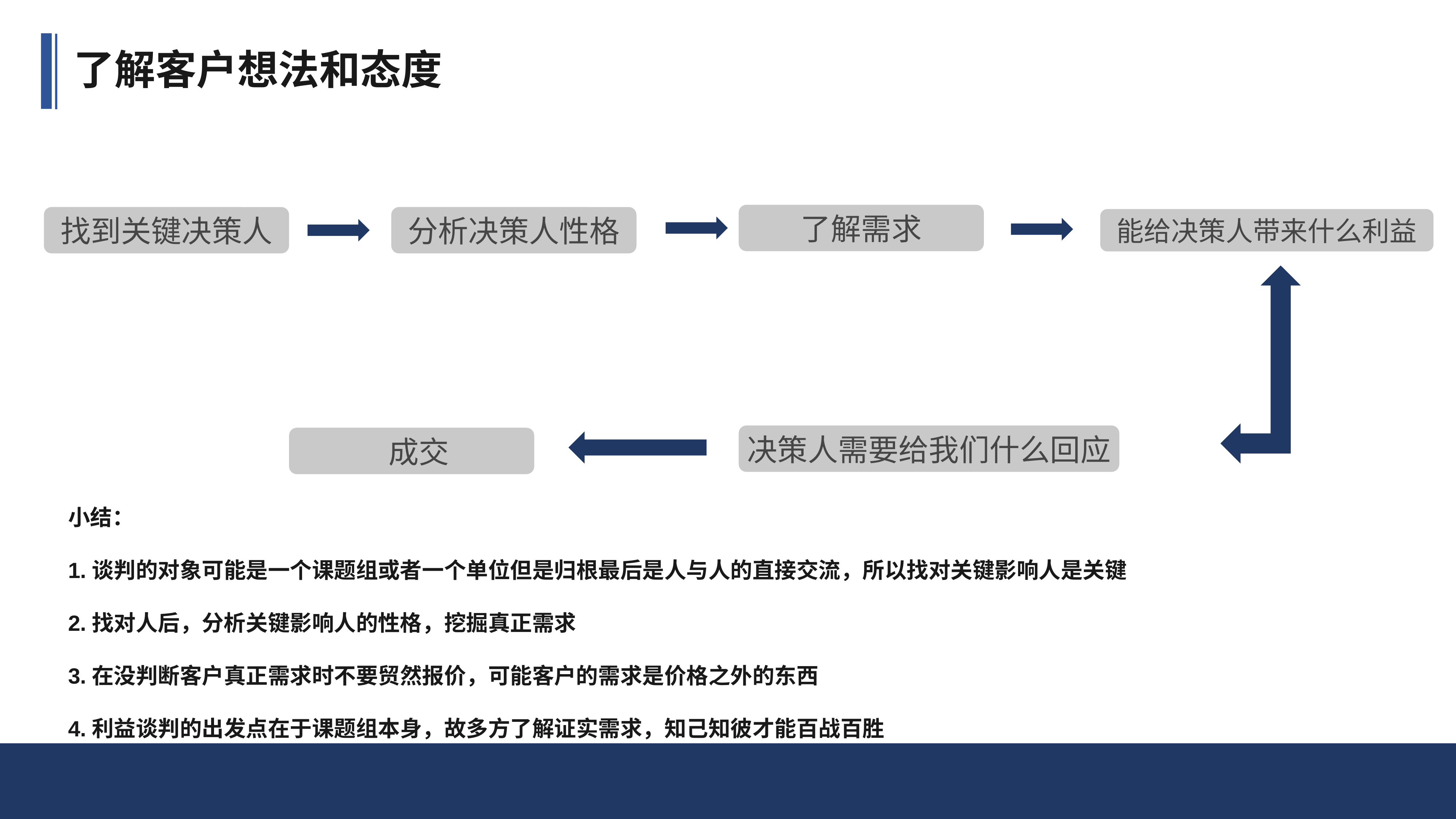

了解客户想法和态度
了解需求
分析决策人性格
找到关键决策人
能给决策人带来什么利益

决策人需要给我们什么回应
 成交

小结：
1.谈判的对象可能是一个课题组或者一个单位但是归根最后是人与人的直接交流，所以找对关键影响人是关键
2.找对人后，分析关键影响人的性格，挖掘真正需求
3.在没判断客户真正需求时不要贸然报价，可能客户的需求是价格之外的东西
4.利益谈判的出发点在于课题组本身，故多方了解证实需求，知己知彼才能百战百胜
37